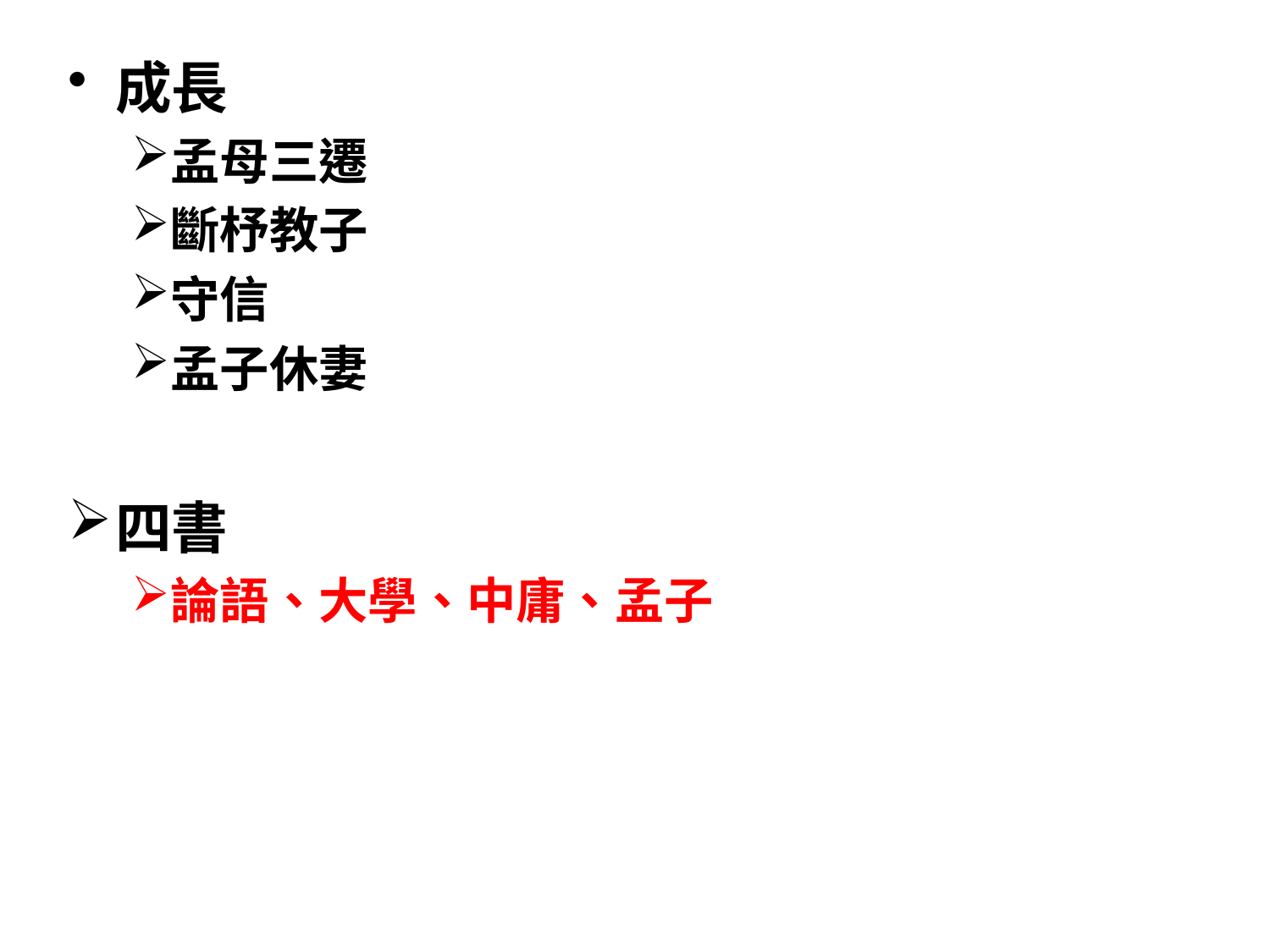

成長
孟母三遷
斷杼教子
守信
孟子休妻

四書
論語、大學、中庸、孟子